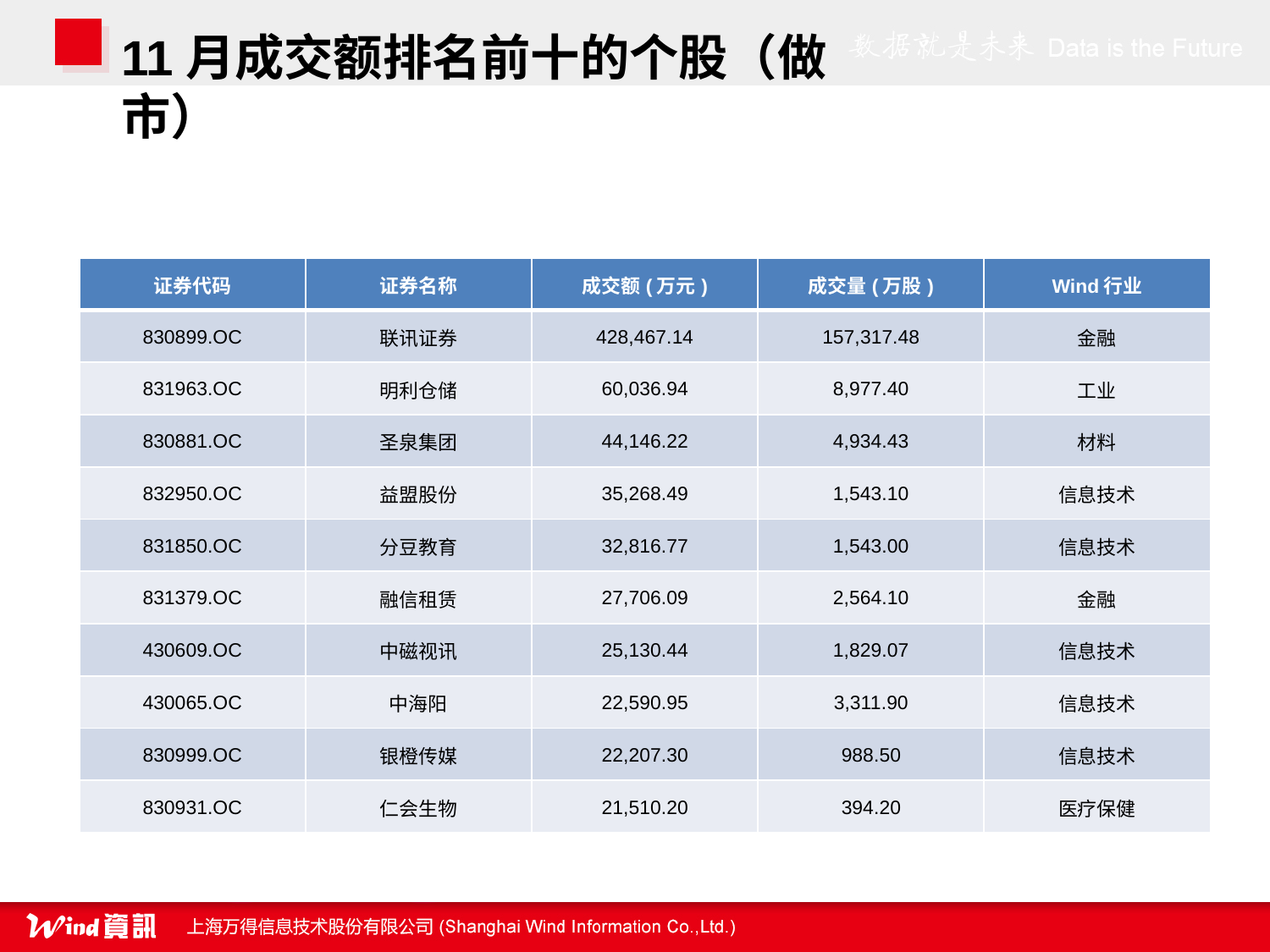

11月成交额排名前十的个股（做市）
| 证券代码 | 证券名称 | 成交额(万元) | 成交量(万股) | Wind行业 |
| --- | --- | --- | --- | --- |
| 830899.OC | 联讯证券 | 428,467.14 | 157,317.48 | 金融 |
| 831963.OC | 明利仓储 | 60,036.94 | 8,977.40 | 工业 |
| 830881.OC | 圣泉集团 | 44,146.22 | 4,934.43 | 材料 |
| 832950.OC | 益盟股份 | 35,268.49 | 1,543.10 | 信息技术 |
| 831850.OC | 分豆教育 | 32,816.77 | 1,543.00 | 信息技术 |
| 831379.OC | 融信租赁 | 27,706.09 | 2,564.10 | 金融 |
| 430609.OC | 中磁视讯 | 25,130.44 | 1,829.07 | 信息技术 |
| 430065.OC | 中海阳 | 22,590.95 | 3,311.90 | 信息技术 |
| 830999.OC | 银橙传媒 | 22,207.30 | 988.50 | 信息技术 |
| 830931.OC | 仁会生物 | 21,510.20 | 394.20 | 医疗保健 |